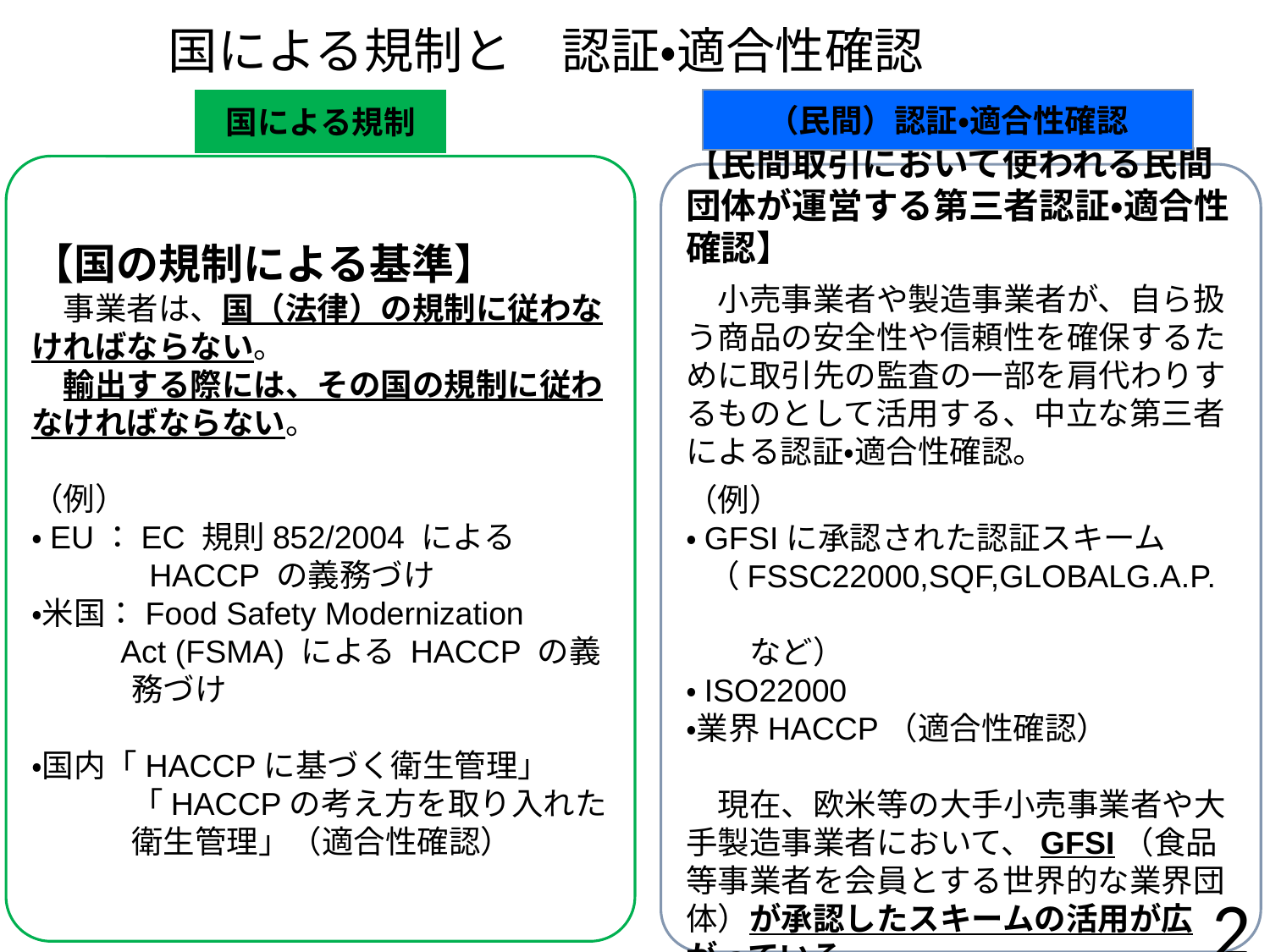

# 国による規制と　認証・適合性確認

（民間）認証・適合性確認

国による規制
【国の規制による基準】
　事業者は、国（法律）の規制に従わなければならない。
　輸出する際には、その国の規制に従わなければならない。

（例）
・EU：EC 規則852/2004 による
 　　　HACCP の義務づけ
・米国：Food Safety Modernization
          Act (FSMA) による HACCP の義務づけ

・国内「HACCPに基づく衛生管理」「HACCPの考え方を取り入れた衛生管理」（適合性確認）
【民間取引において使われる民間団体が運営する第三者認証・適合性確認】
　小売事業者や製造事業者が、自ら扱う商品の安全性や信頼性を確保するために取引先の監査の一部を肩代わりするものとして活用する、中立な第三者による認証・適合性確認。
（例）
・GFSIに承認された認証スキーム
  （FSSC22000,SQF,GLOBALG.A.P.
　　など）
・ISO22000
・業界HACCP（適合性確認）

　現在、欧米等の大手小売事業者や大手製造事業者において、GFSI（食品等事業者を会員とする世界的な業界団体）が承認したスキームの活用が広がっている。
2